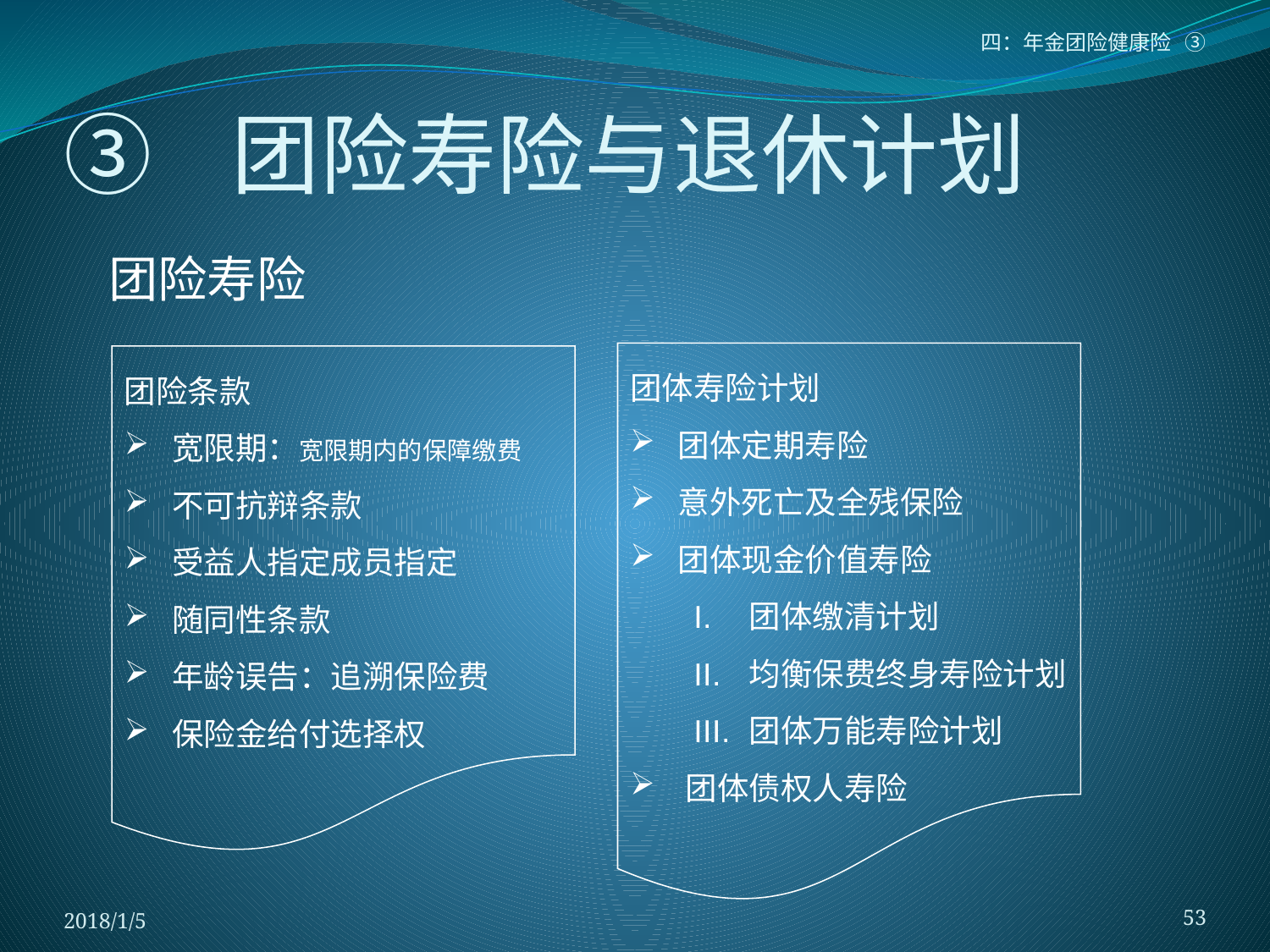

四：年金团险健康险   ③
# ③   团险寿险与退休计划
团险寿险
团体寿险计划
团体定期寿险
意外死亡及全残保险
团体现金价值寿险
团体缴清计划
均衡保费终身寿险计划
团体万能寿险计划
团体债权人寿险

团险条款
宽限期：宽限期内的保障缴费
不可抗辩条款
受益人指定成员指定
随同性条款
年龄误告：追溯保险费
保险金给付选择权

2018/1/5
53